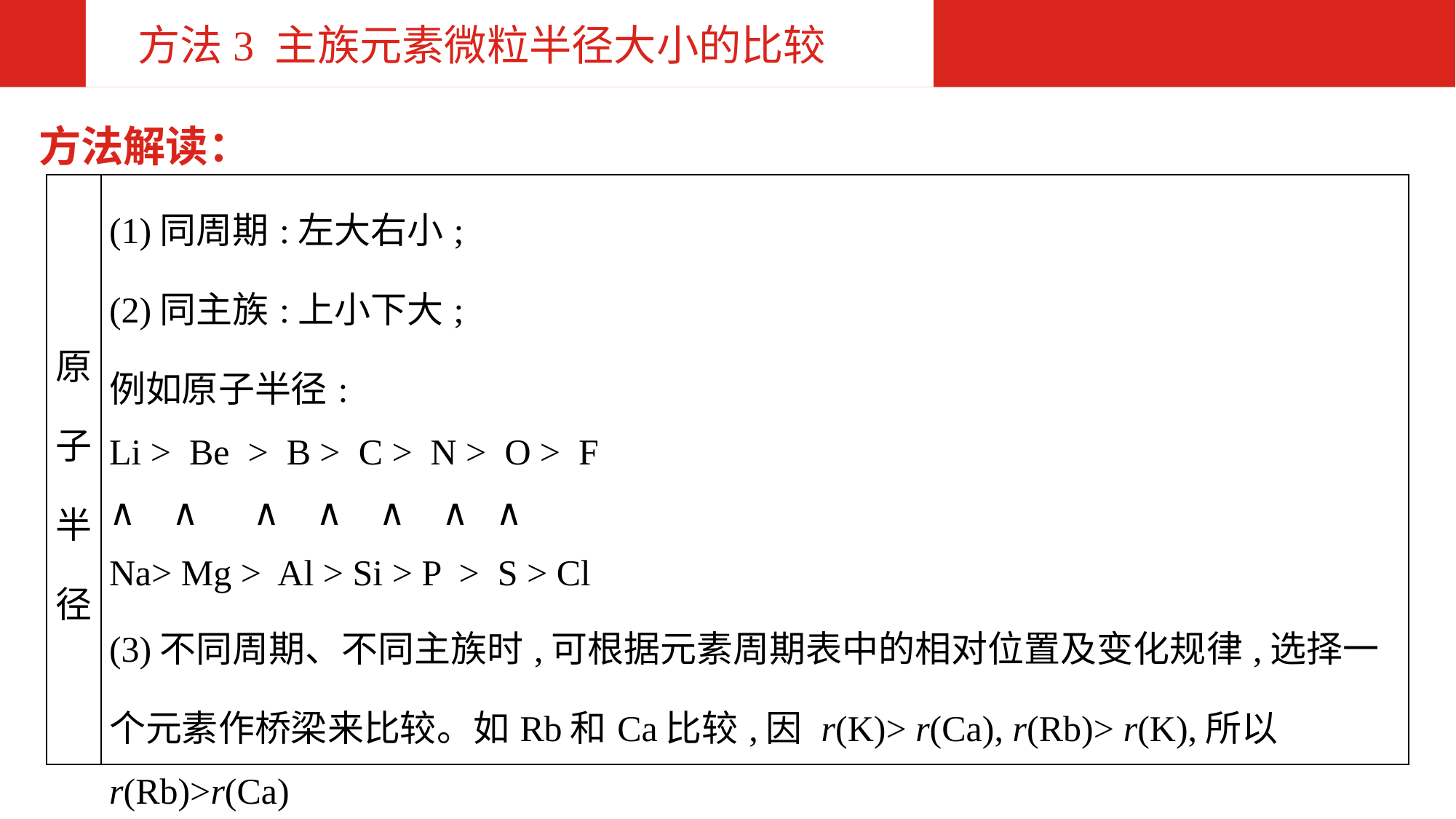

方法3 主族元素微粒半径大小的比较

方法解读：
| 原子 半径 | (1)同周期:左大右小; (2)同主族:上小下大; 例如原子半径: Li > Be > B > C > N > O > F ∧ ∧ ∧ ∧ ∧ ∧ ∧ Na> Mg > Al > Si > P > S > Cl (3)不同周期、不同主族时,可根据元素周期表中的相对位置及变化规律,选择一个元素作桥梁来比较。如Rb和Ca比较,因 r(K)> r(Ca), r(Rb)> r(K),所以r(Rb)>r(Ca) |
| --- | --- |